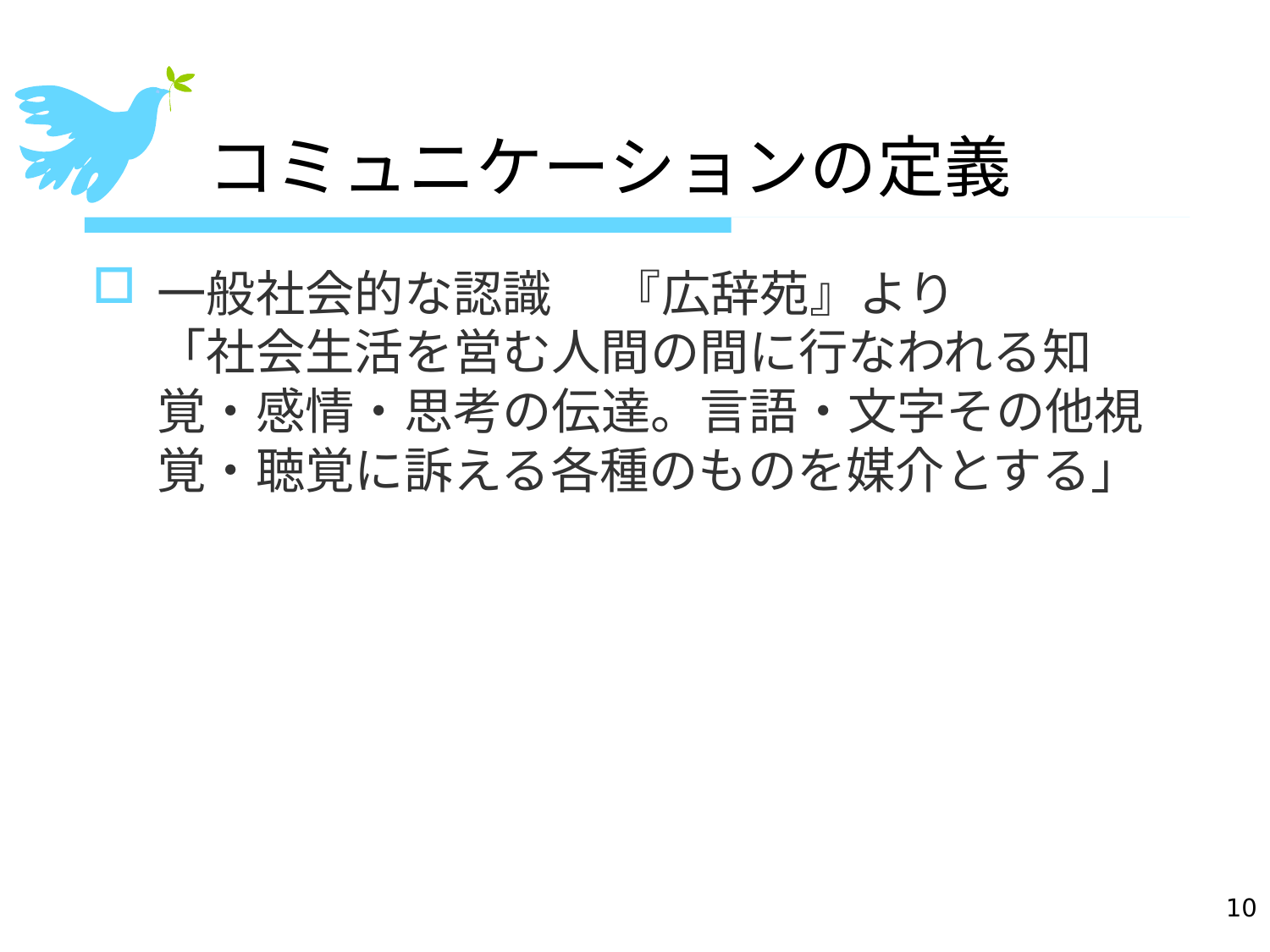

# コミュニケーションの定義
一般社会的な認識　 『広辞苑』より
「社会生活を営む人間の間に行なわれる知覚・感情・思考の伝達。言語・文字その他視覚・聴覚に訴える各種のものを媒介とする」
10